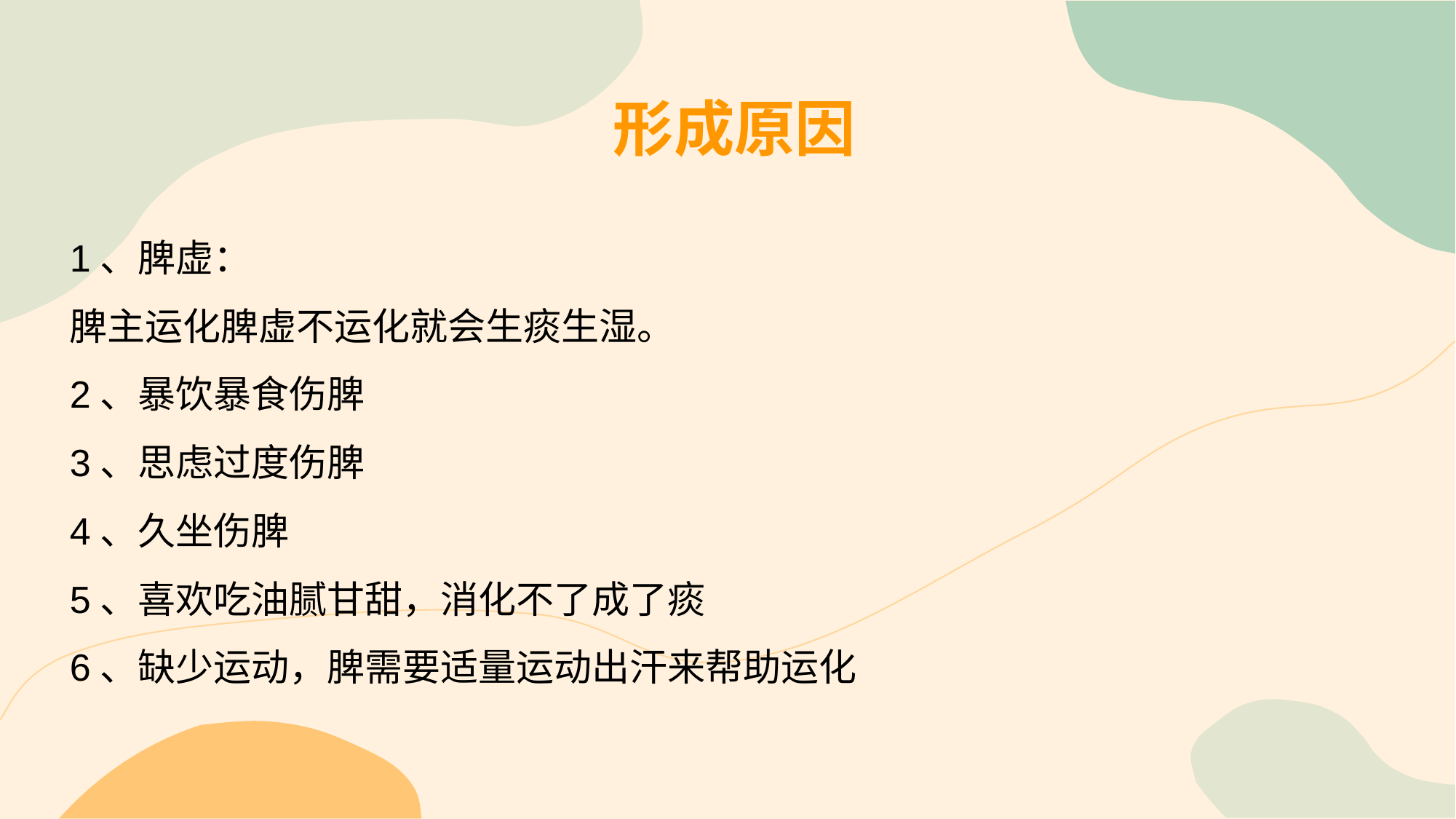

形成原因
1、脾虚：
脾主运化脾虚不运化就会生痰生湿。
2、暴饮暴食伤脾
3、思虑过度伤脾
4、久坐伤脾
5、喜欢吃油腻甘甜，消化不了成了痰
6、缺少运动，脾需要适量运动出汗来帮助运化